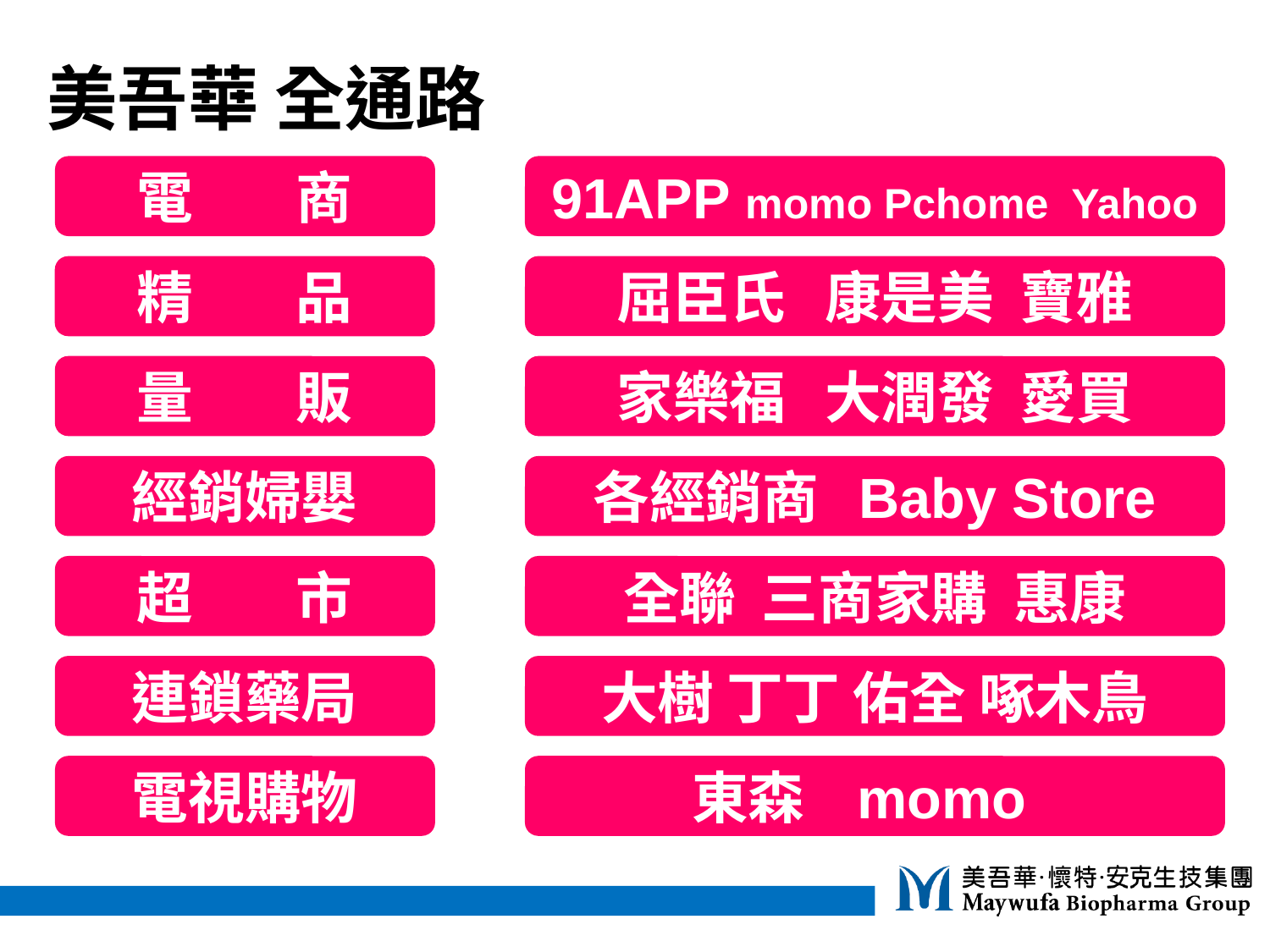

美吾華 全通路
電        商
91APP momo Pchome  Yahoo
屈臣氏   康是美  寶雅
精        品
家樂福   大潤發  愛買
量        販
各經銷商  Baby Store
經銷婦嬰
全聯  三商家購  惠康
超        市
連鎖藥局
大樹 丁丁 佑全 啄木鳥
電視購物
東森   momo